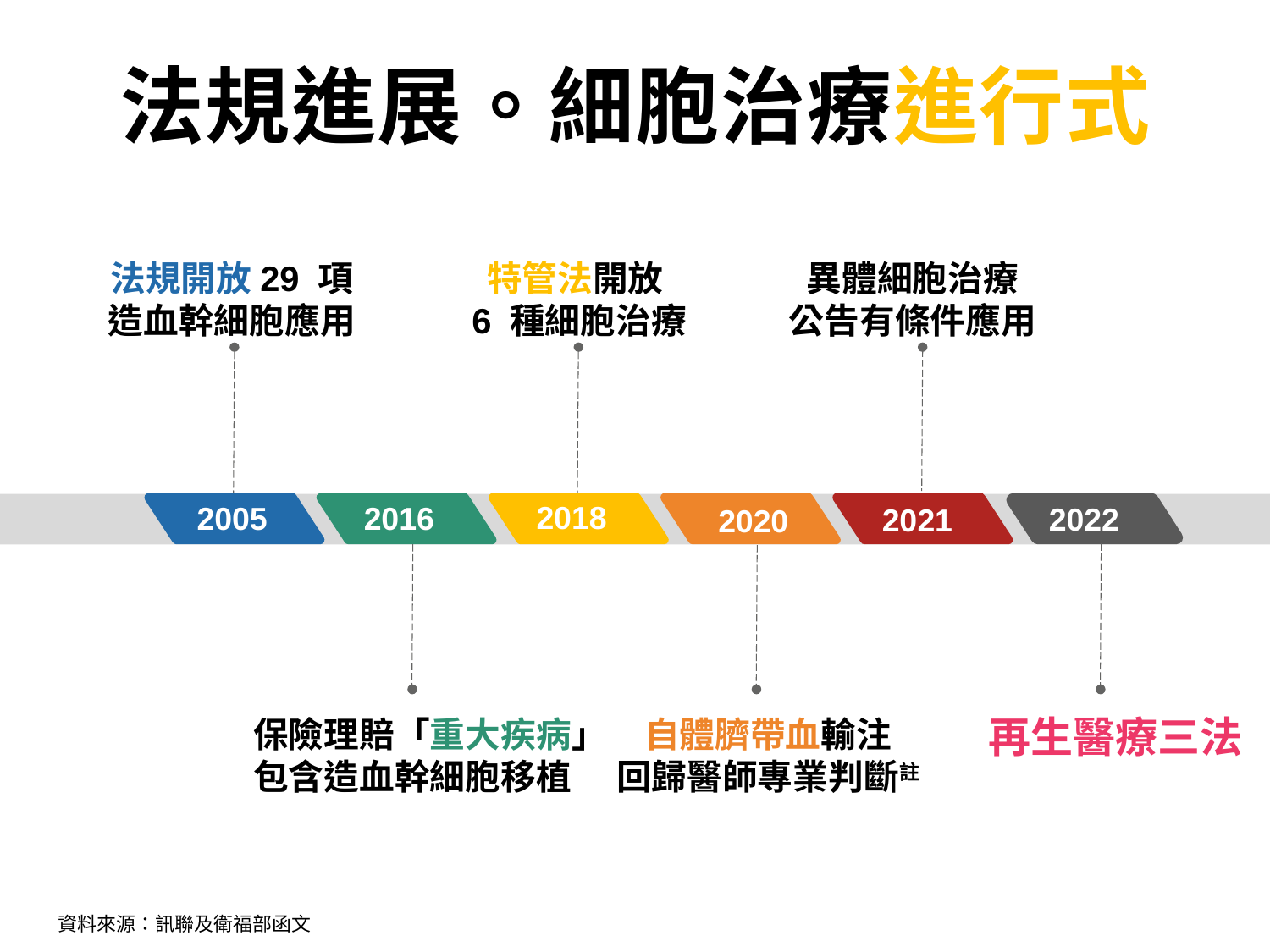

法規進展。細胞治療進行式
法規開放29 項
造血幹細胞應用
特管法開放
6 種細胞治療
異體細胞治療
公告有條件應用

2018
2005
2016
2022

2021
2020

再生醫療三法
保險理賠「重大疾病」
包含造血幹細胞移植
自體臍帶血輸注
回歸醫師專業判斷註
資料來源：訊聯及衛福部函文